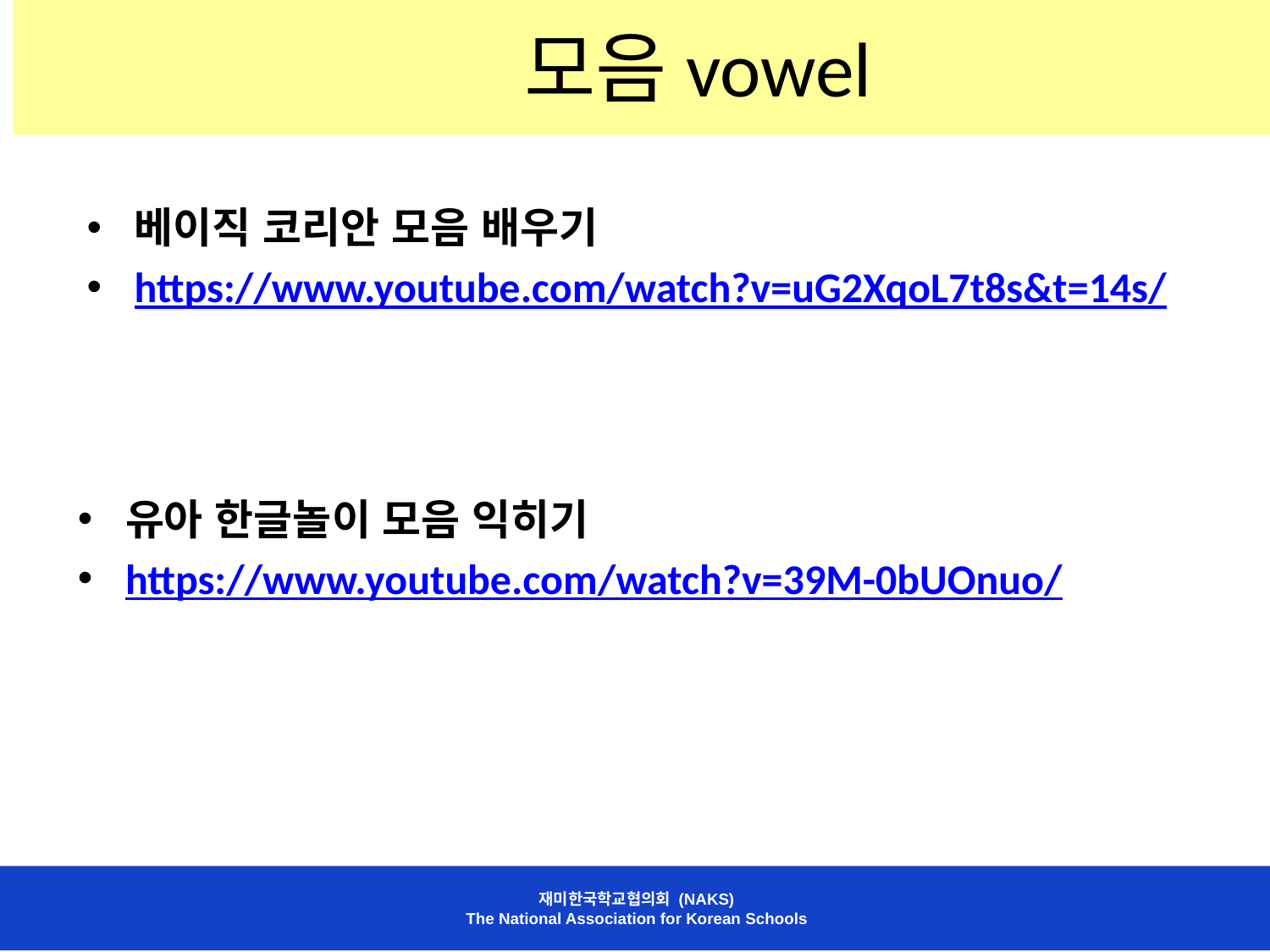

# 모음vowel
베이직 코리안 모음 배우기
https://www.youtube.com/watch?v=uG2XqoL7t8s&t=14s/
유아 한글놀이 모음 익히기
https://www.youtube.com/watch?v=39M-0bUOnuo/

재미한국학교협의회 (NAKS)
The National Association for Korean Schools